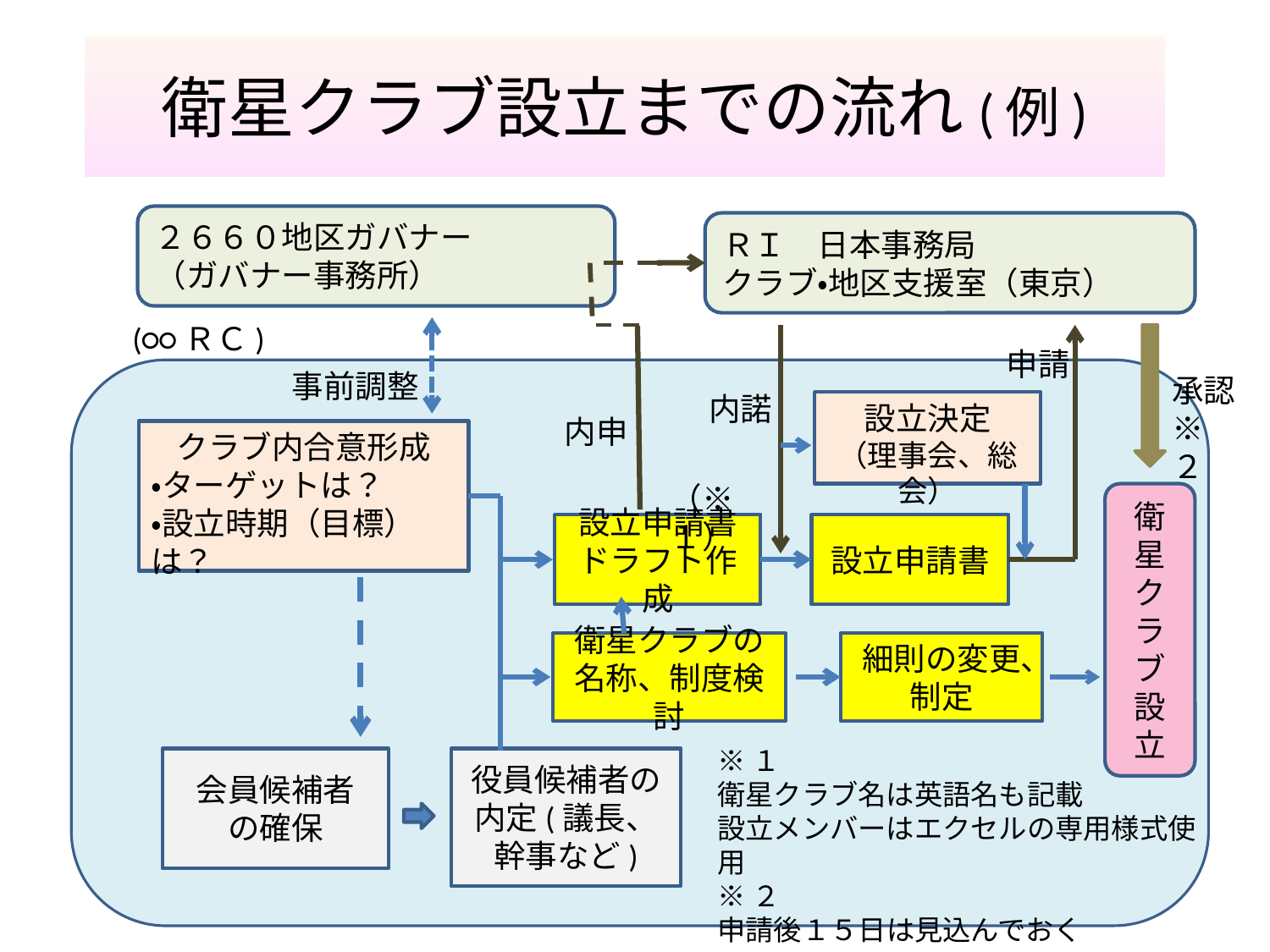

# 衛星クラブ設立までの流れ(例)
２６６０地区ガバナー
（ガバナー事務所）
ＲＩ　日本事務局
クラブ・地区支援室（東京）
(○○ＲＣ)

申請

事前調整
承認
※２
内諾
設立決定
（理事会、総会）
内申
クラブ内合意形成
・ターゲットは？
・設立時期（目標）は？
（※１）
衛星ク
ラ
ブ設立
設立申請書
ドラフト作成
設立申請書
衛星クラブの名称、制度検討
細則の変更、制定
※１
衛星クラブ名は英語名も記載
設立メンバーはエクセルの専用様式使用
※２
申請後１５日は見込んでおく
会員候補者
の確保
役員候補者の内定(議長、幹事など)